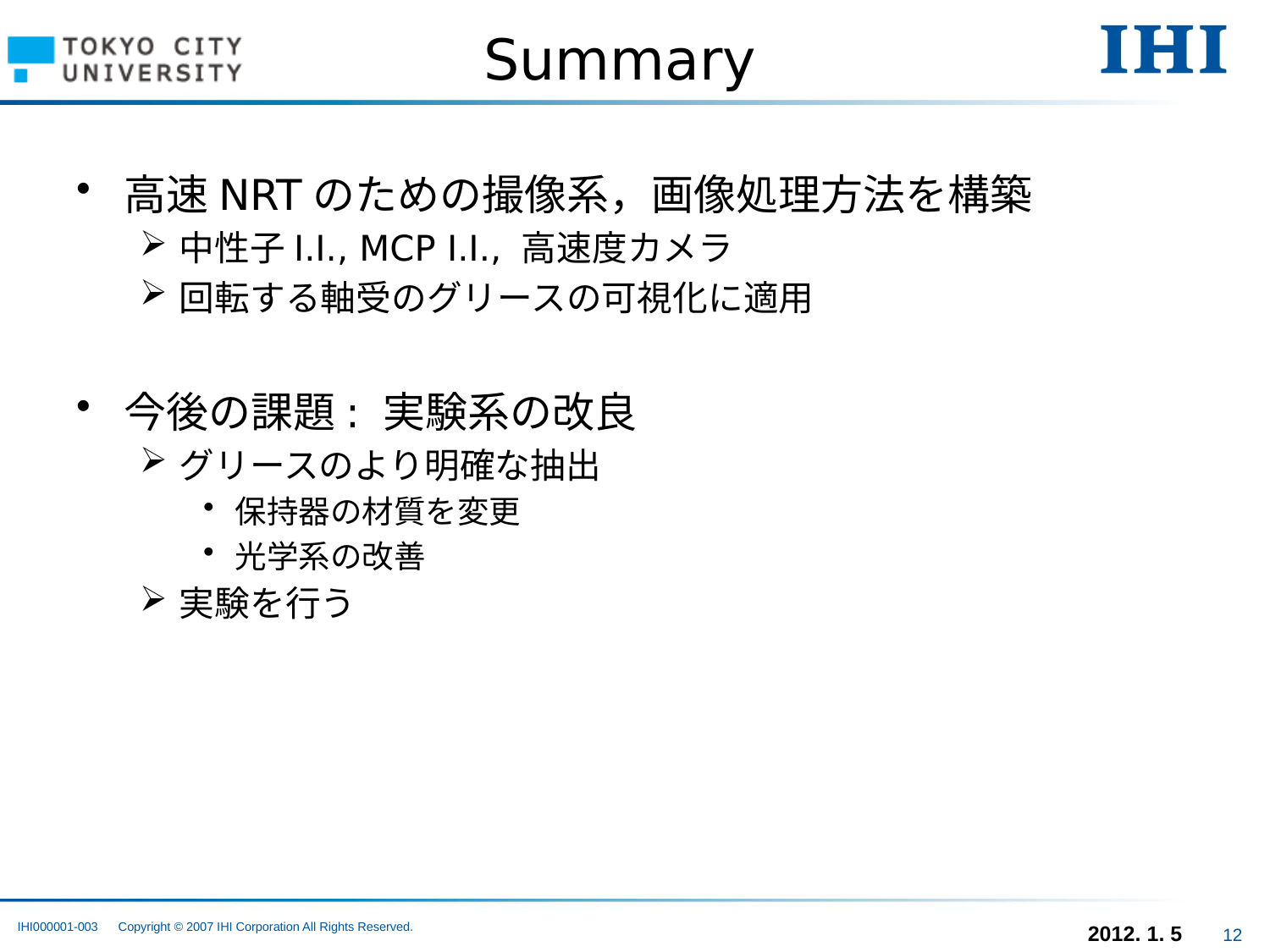

# Summary
高速NRTのための撮像系，画像処理方法を構築
中性子I.I., MCP I.I., 高速度カメラ
回転する軸受のグリースの可視化に適用

今後の課題: 実験系の改良
グリースのより明確な抽出
保持器の材質を変更
光学系の改善
実験を行う
IHI000001-003      Copyright © 2007 IHI Corporation All Rights Reserved.

12